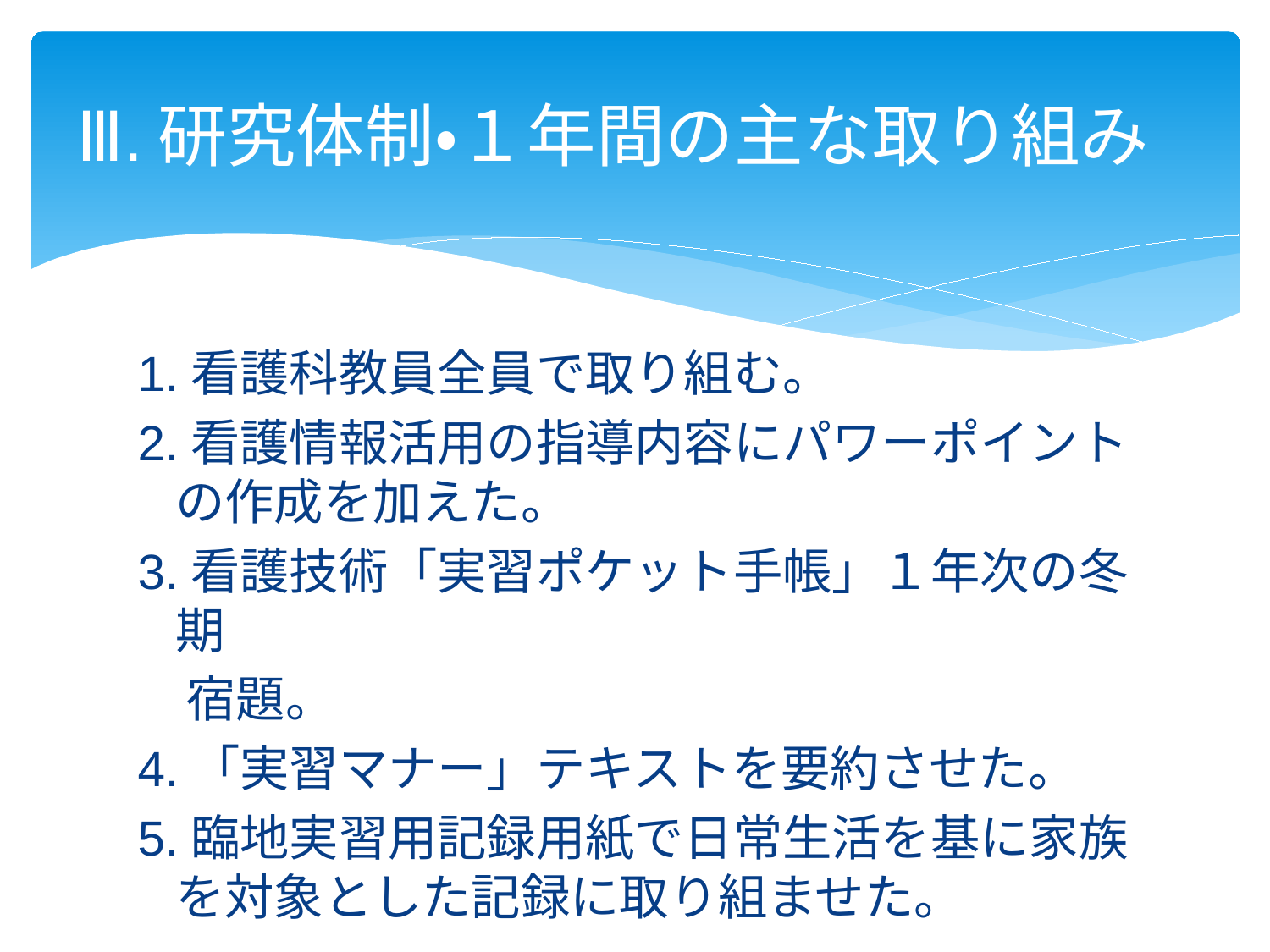

# Ⅲ.研究体制・１年間の主な取り組み
1.看護科教員全員で取り組む。
2.看護情報活用の指導内容にパワーポイントの作成を加えた。
3.看護技術「実習ポケット手帳」１年次の冬期
　宿題。
4.「実習マナー」テキストを要約させた。
5.臨地実習用記録用紙で日常生活を基に家族を対象とした記録に取り組ませた。